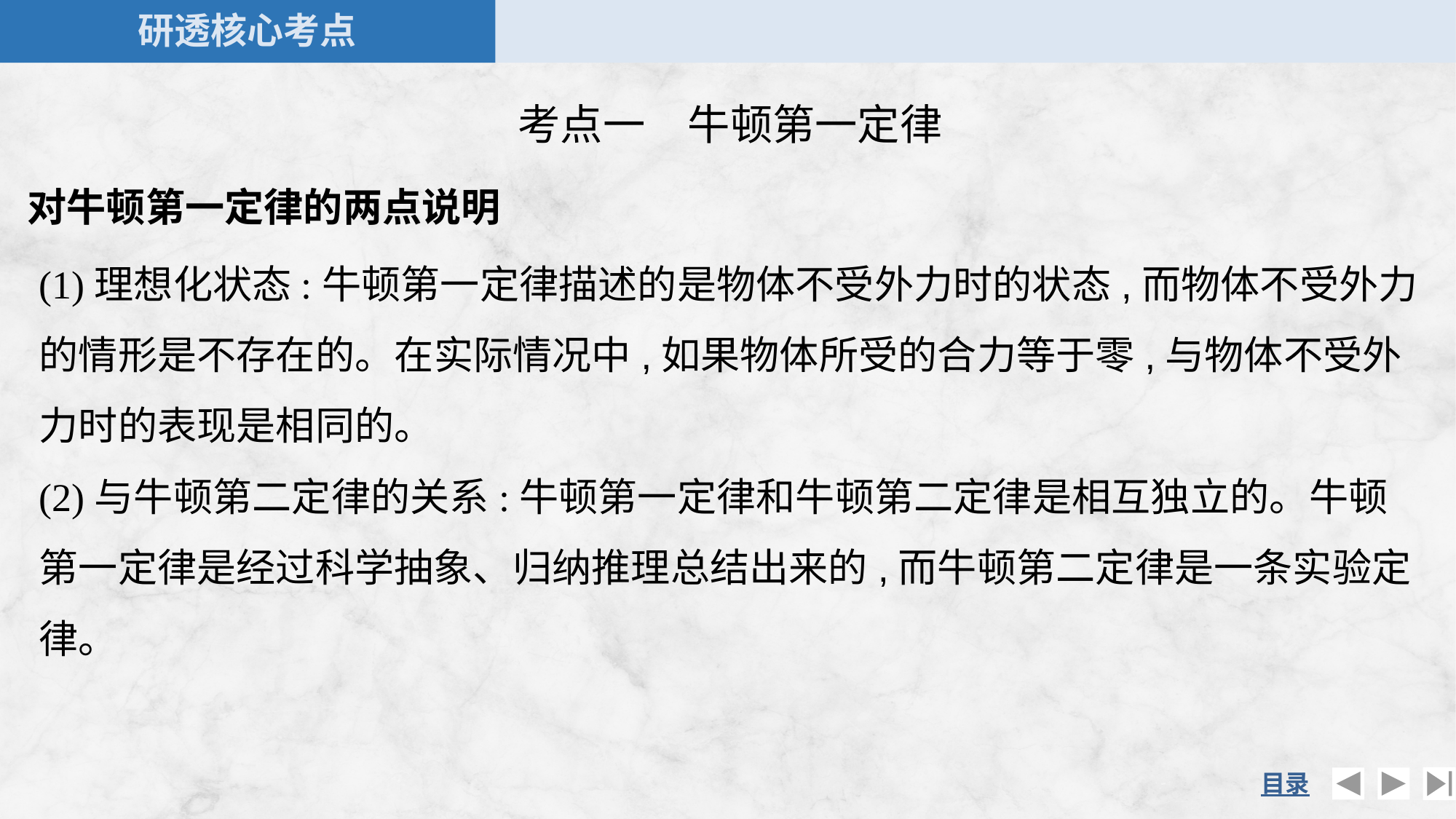

考点一　牛顿第一定律
对牛顿第一定律的两点说明
(1)理想化状态:牛顿第一定律描述的是物体不受外力时的状态,而物体不受外力的情形是不存在的。在实际情况中,如果物体所受的合力等于零,与物体不受外力时的表现是相同的。
(2)与牛顿第二定律的关系:牛顿第一定律和牛顿第二定律是相互独立的。牛顿第一定律是经过科学抽象、归纳推理总结出来的,而牛顿第二定律是一条实验定律。